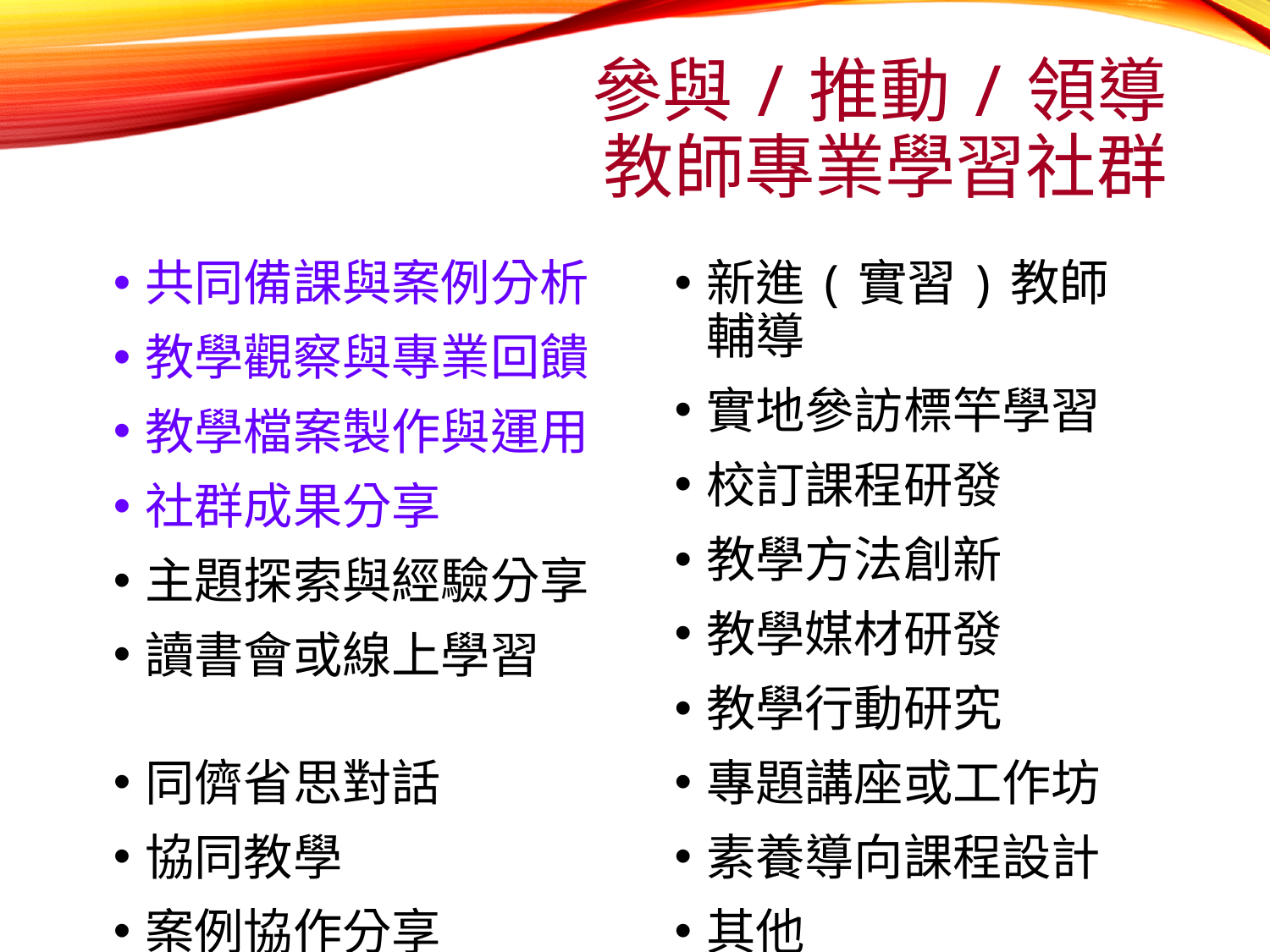

# 參與/推動/領導 教師專業學習社群
共同備課與案例分析
教學觀察與專業回饋
教學檔案製作與運用
社群成果分享
主題探索與經驗分享
讀書會或線上學習
同儕省思對話
協同教學
案例協作分享
新進(實習)教師輔導
實地參訪標竿學習
校訂課程研發
教學方法創新
教學媒材研發
教學行動研究
專題講座或工作坊
素養導向課程設計
其他